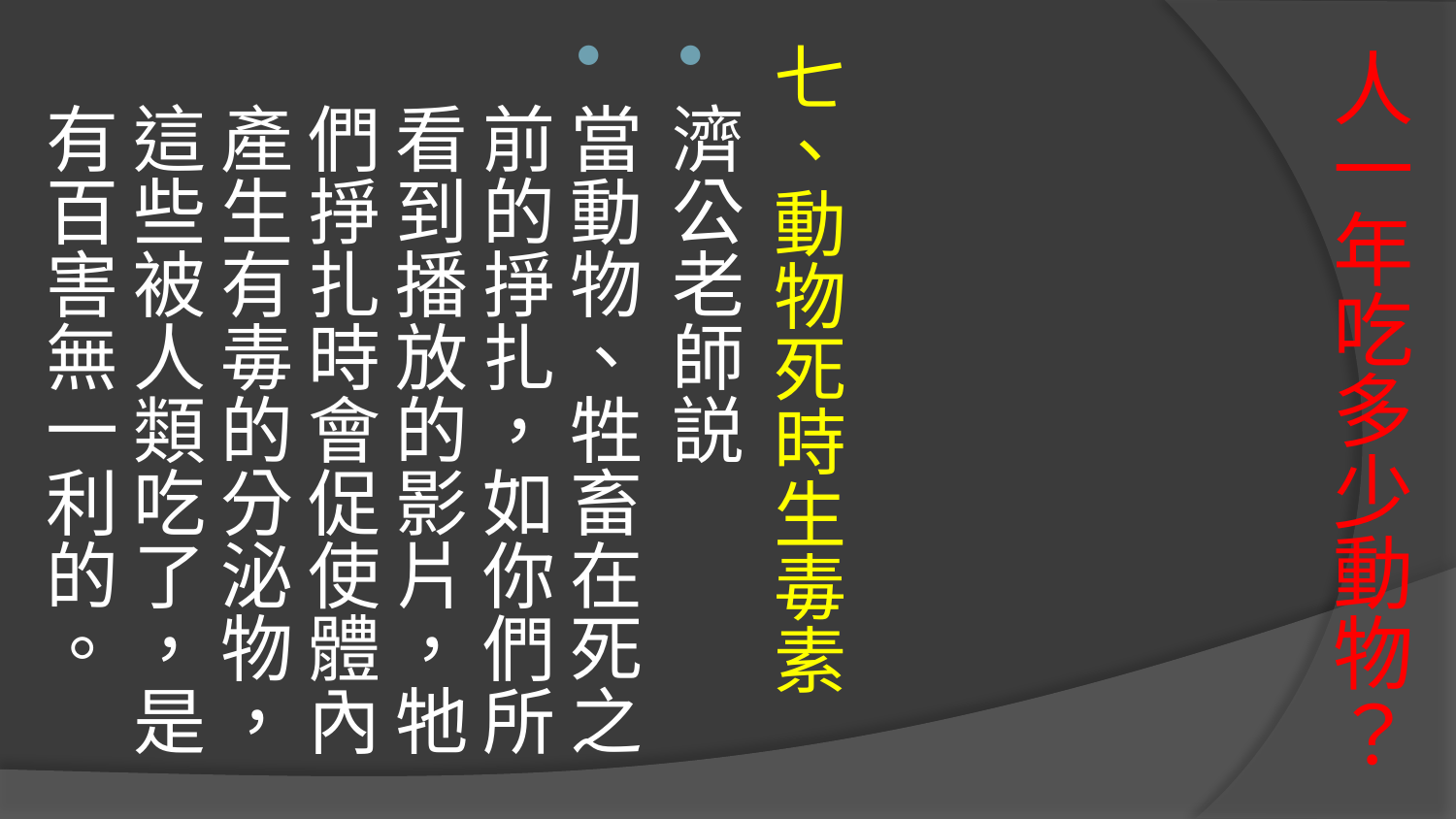

七、動物死時生毒素
濟公老師説
當動物、牲畜在死之前的掙扎，如你們所看到播放的影片，牠們掙扎時會促使體內產生有毒的分泌物，這些被人類吃了，是有百害無一利的。
# 人一年吃多少動物？